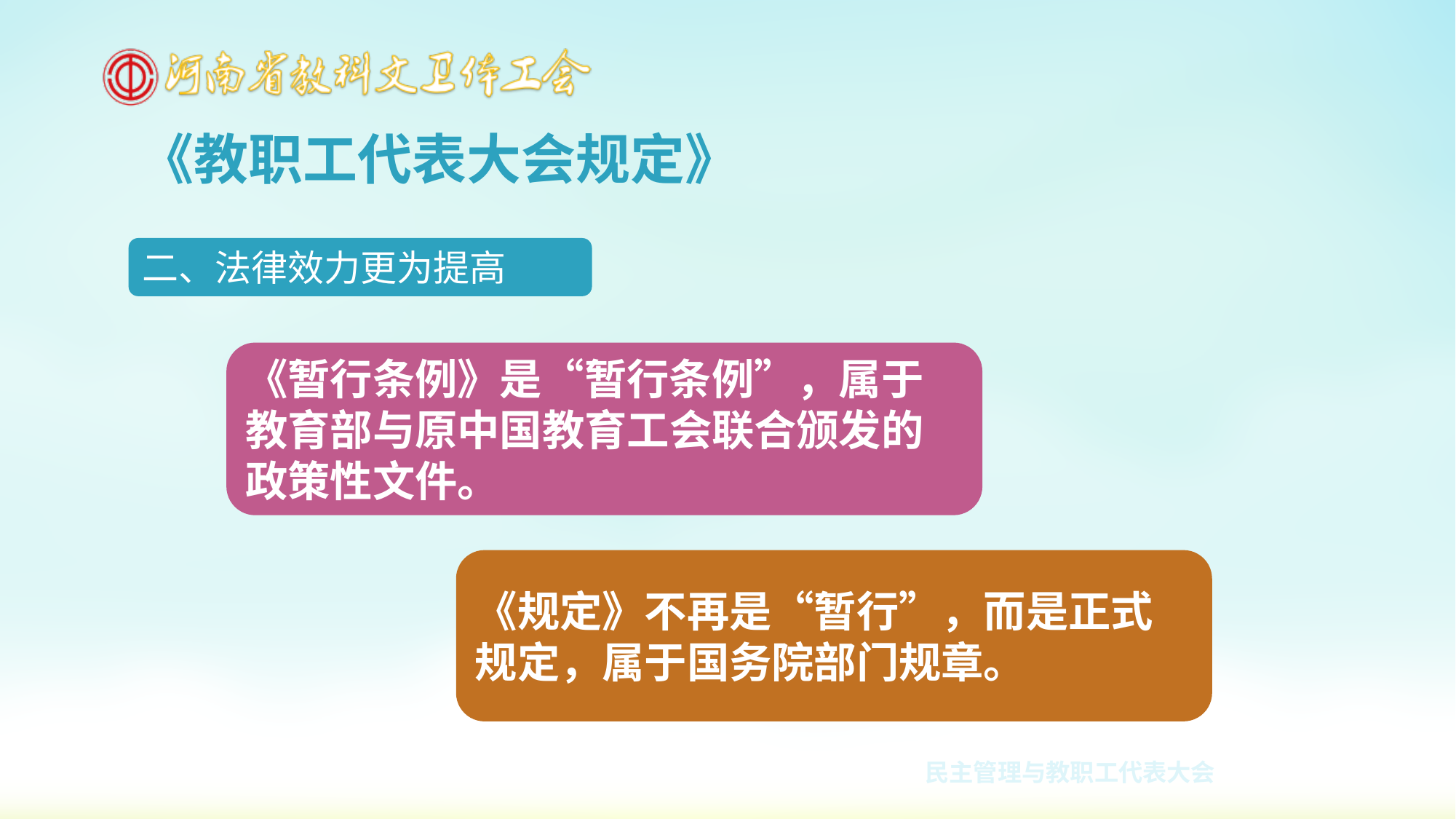

《教职工代表大会规定》
二、法律效力更为提高
《暂行条例》是“暂行条例”，属于教育部与原中国教育工会联合颁发的政策性文件。
《规定》不再是“暂行”，而是正式规定，属于国务院部门规章。